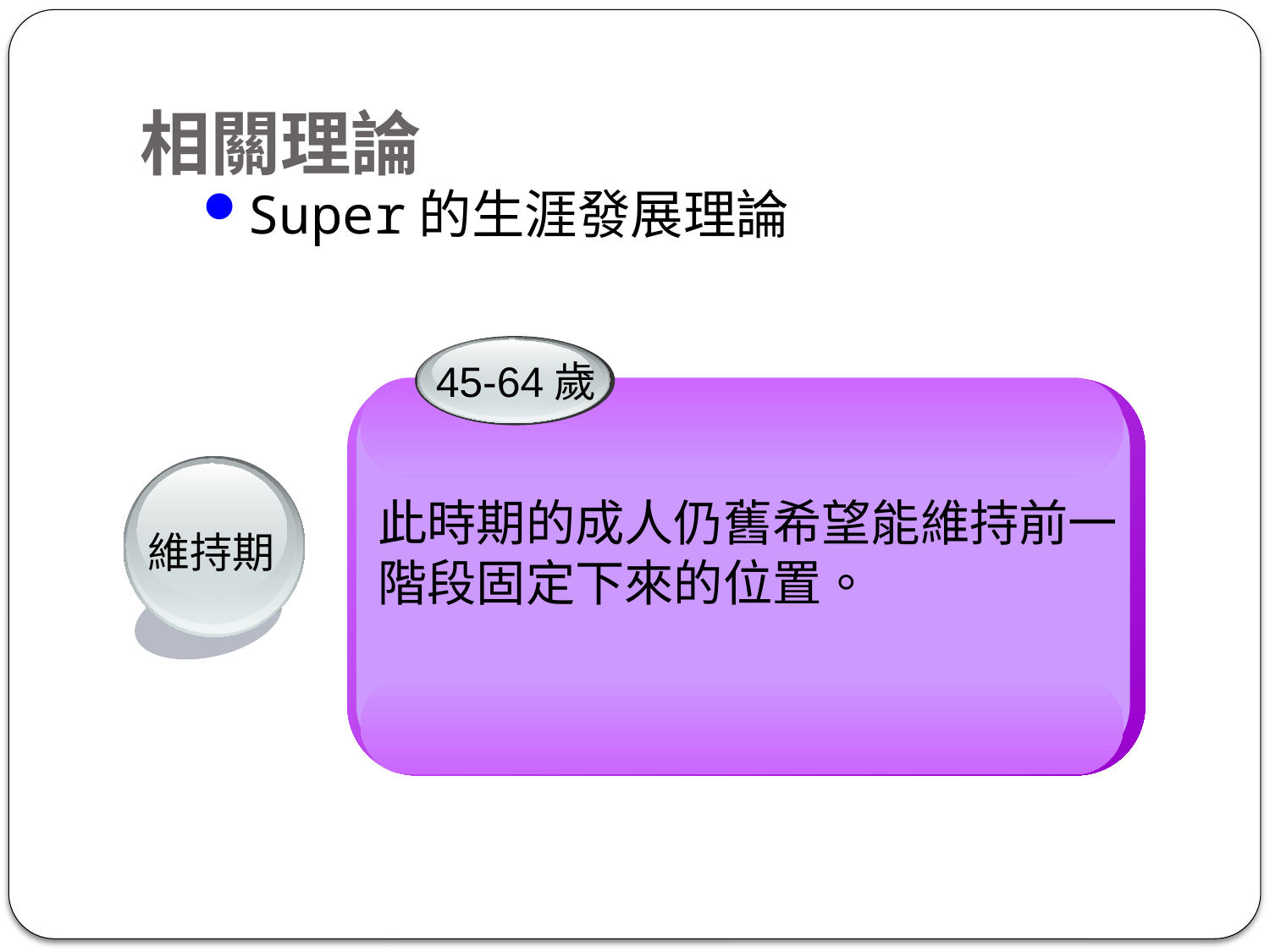

相關理論
Super的生涯發展理論

45-64歲

維持期

此時期的成人仍舊希望能維持前一階段固定下來的位置。